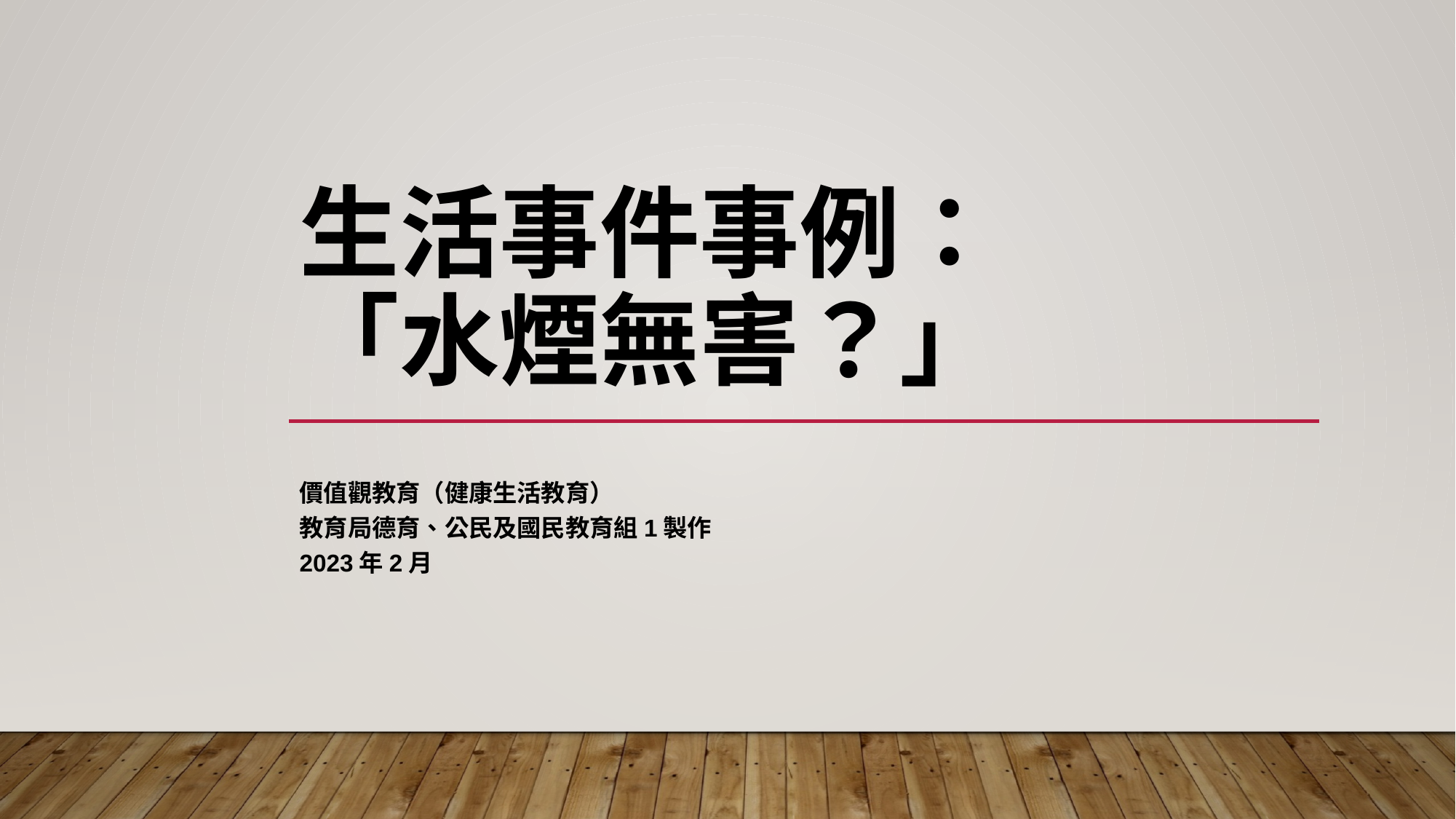

# 生活事件事例： 「水煙無害？」
價值觀教育（健康生活教育）
教育局德育、公民及國民教育組1製作
2023年2月